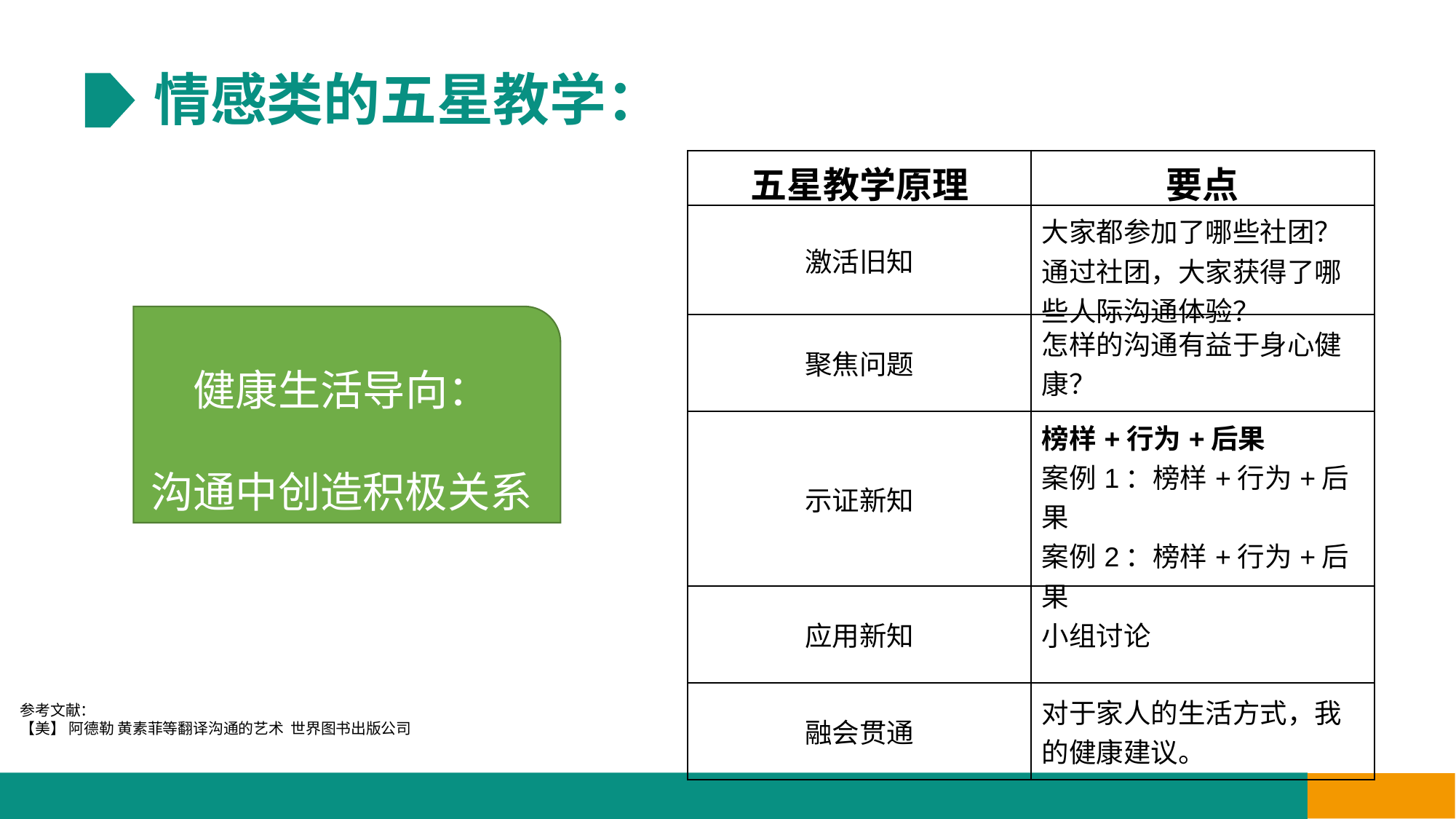

情感类的五星教学：
| 五星教学原理 | 要点 |
| --- | --- |
| 激活旧知 | 大家都参加了哪些社团？通过社团，大家获得了哪些人际沟通体验？ |
| 聚焦问题 | 怎样的沟通有益于身心健康？ |
| 示证新知 | 榜样+行为+后果 案例1：榜样+行为+后果 案例2：榜样+行为+后果 |
| 应用新知 | 小组讨论 |
| 融会贯通 | 对于家人的生活方式，我的健康建议。 |
健康生活导向：
沟通中创造积极关系
参考文献：
【美】 阿德勒 黄素菲等翻译沟通的艺术  世界图书出版公司